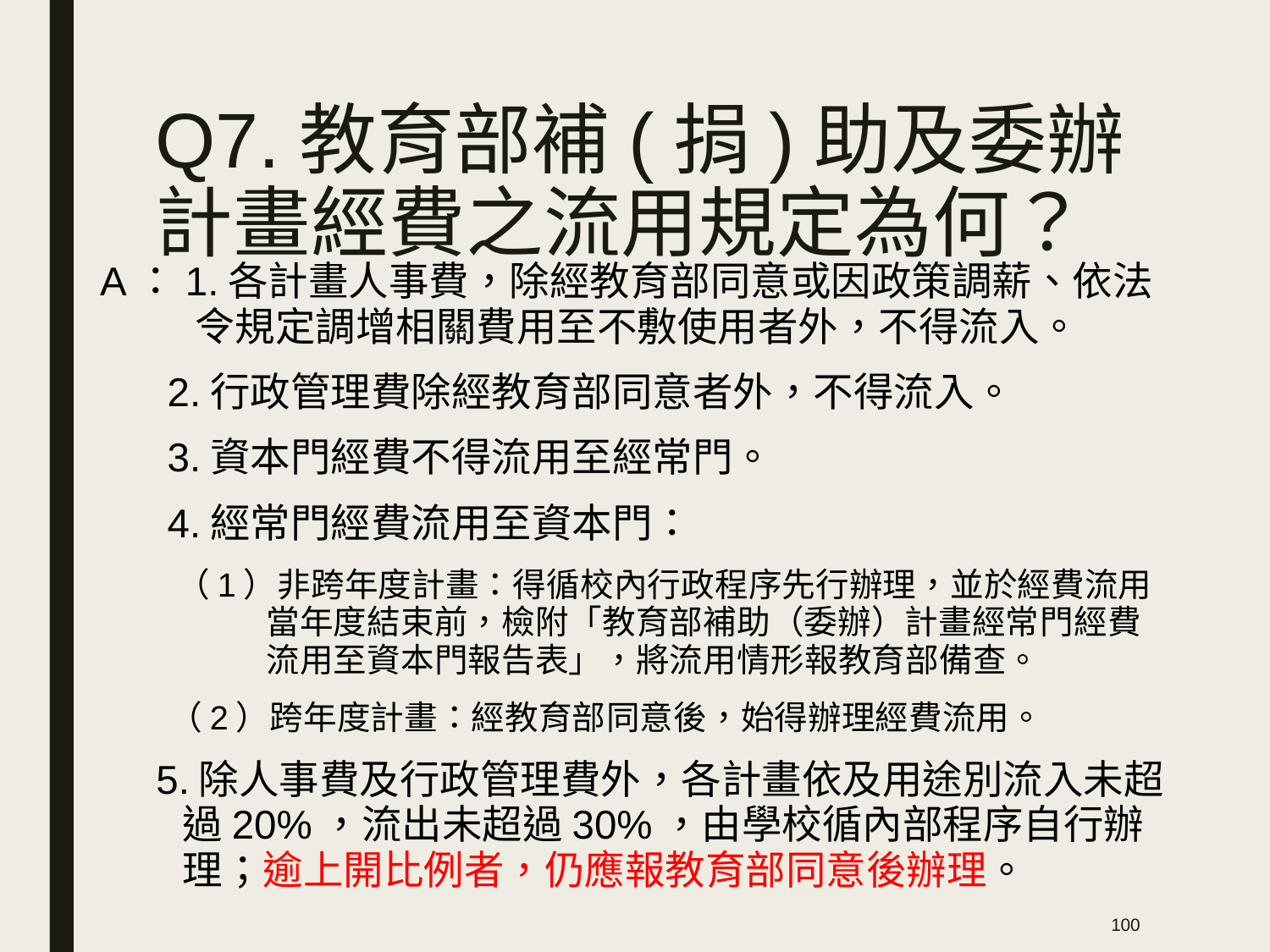

# Q7.教育部補(捐)助及委辦計畫經費之流用規定為何？
A：1.各計畫人事費，除經教育部同意或因政策調薪、依法令規定調增相關費用至不敷使用者外，不得流入。
      2.行政管理費除經教育部同意者外，不得流入。
      3.資本門經費不得流用至經常門。
      4.經常門經費流用至資本門：
         （1）非跨年度計畫：得循校內行政程序先行辦理，並於經費流用當年度結束前，檢附「教育部補助（委辦）計畫經常門經費流用至資本門報告表」，將流用情形報教育部備查。
        （2）跨年度計畫：經教育部同意後，始得辦理經費流用。
     5.除人事費及行政管理費外，各計畫依及用途別流入未超過20%，流出未超過30%，由學校循內部程序自行辦理；逾上開比例者，仍應報教育部同意後辦理。

100